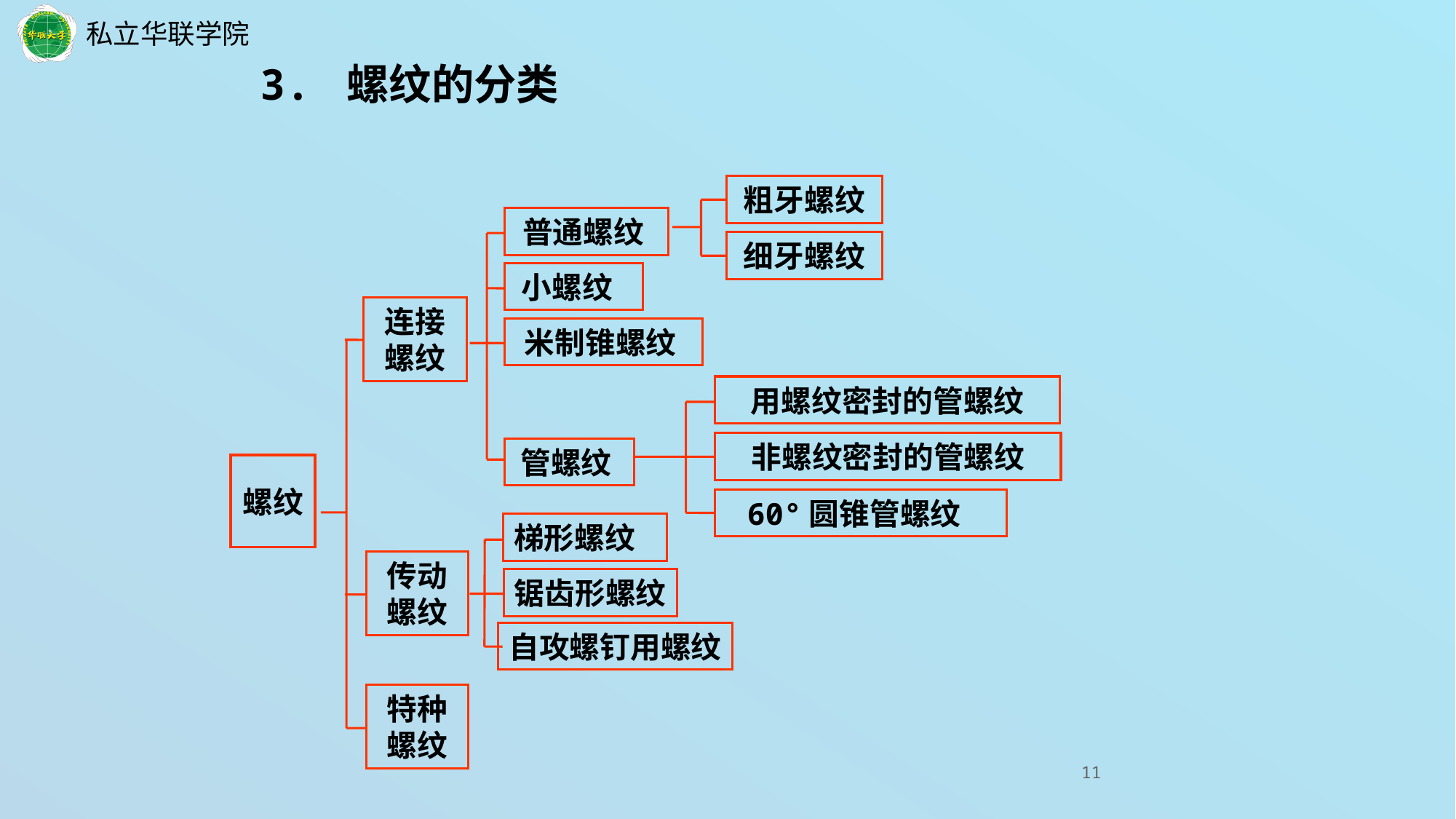

3. 螺纹的分类
粗牙螺纹

细牙螺纹

普通螺纹

小螺纹

米制锥螺纹

管螺纹

连接螺纹

传动螺纹

特种螺纹

用螺纹密封的管螺纹

非螺纹密封的管螺纹

60°圆锥管螺纹

螺纹
梯形螺纹

锯齿形螺纹

自攻螺钉用螺纹

11